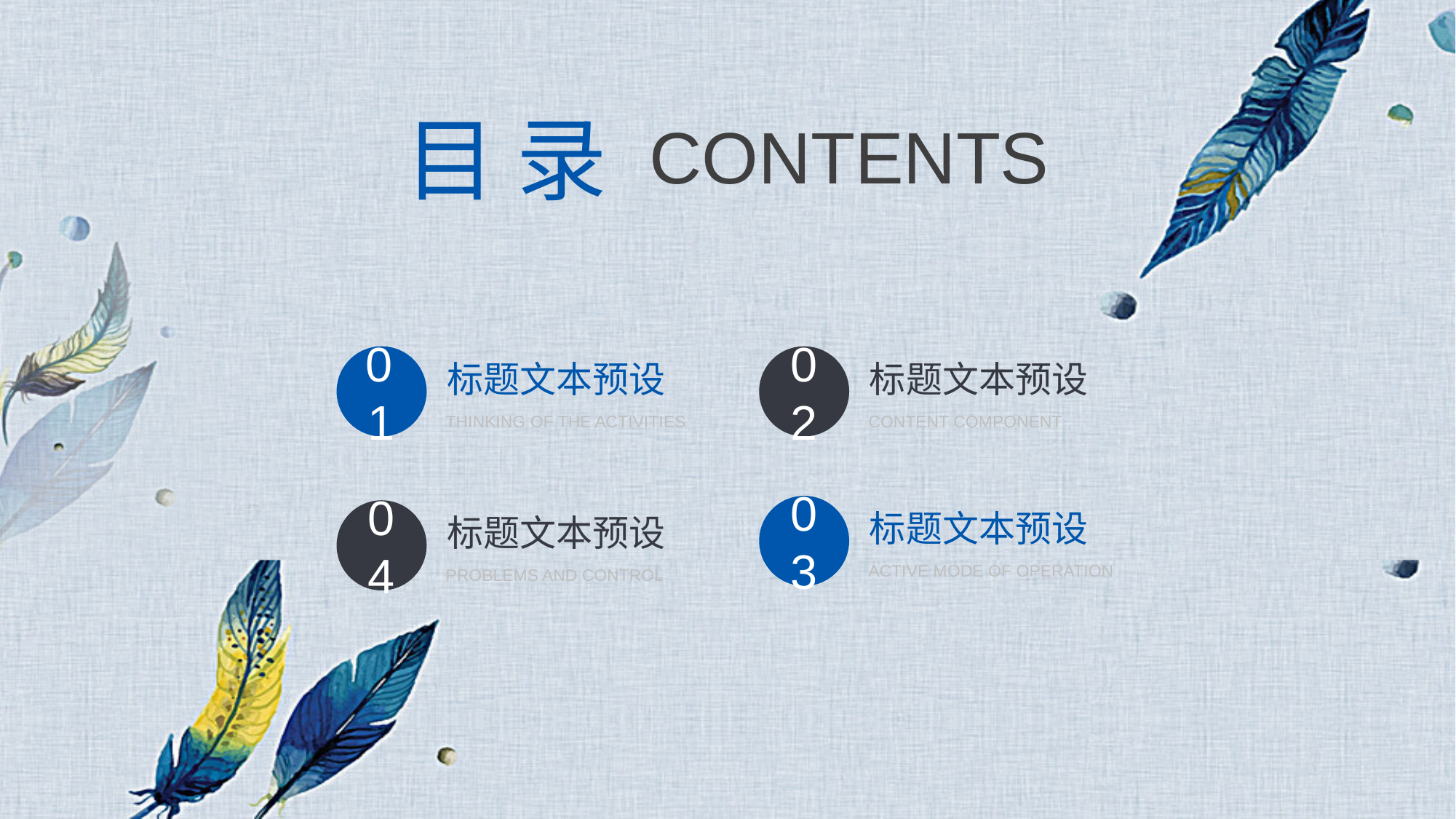

目 录
CONTENTS
01
02
标题文本预设
THINKING OF THE ACTIVITIES
标题文本预设
CONTENT COMPONENT
03
04
标题文本预设
ACTIVE MODE OF OPERATION
标题文本预设
PROBLEMS AND CONTROL